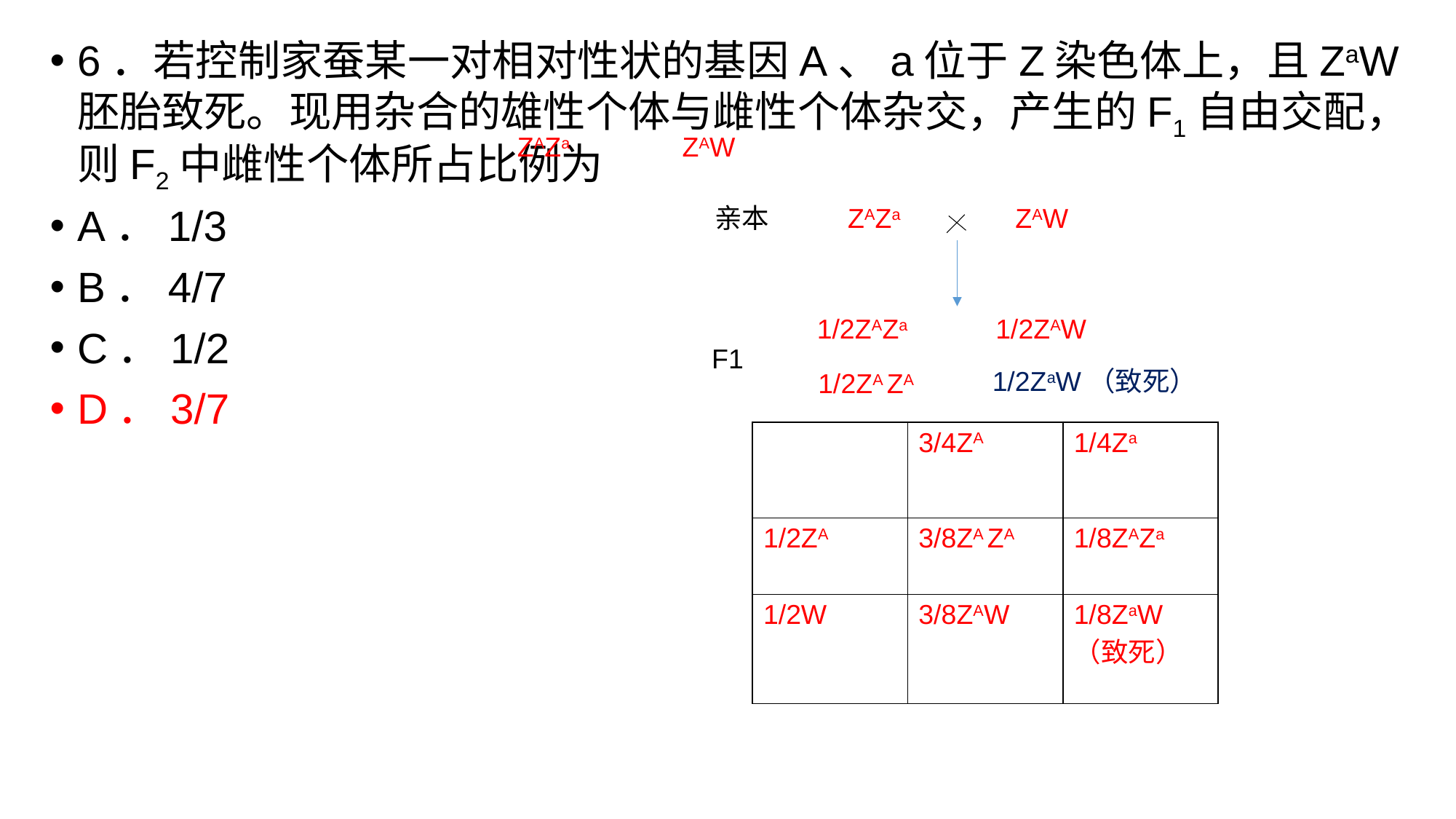

6．若控制家蚕某一对相对性状的基因A、a位于Z染色体上，且ZaW胚胎致死。现用杂合的雄性个体与雌性个体杂交，产生的F1自由交配，则F2中雌性个体所占比例为
A．1/3
B．4/7
C．1/2
D．3/7
ZAZa
ZAW
亲本
ZAZa
ZAW
1/2ZAZa
1/2ZAW
F1
1/2ZaW（致死）
1/2ZA ZA
|  | 3/4ZA | 1/4Za |
| --- | --- | --- |
| 1/2ZA | 3/8ZA ZA | 1/8ZAZa |
| 1/2W | 3/8ZAW | 1/8ZaW（致死） |